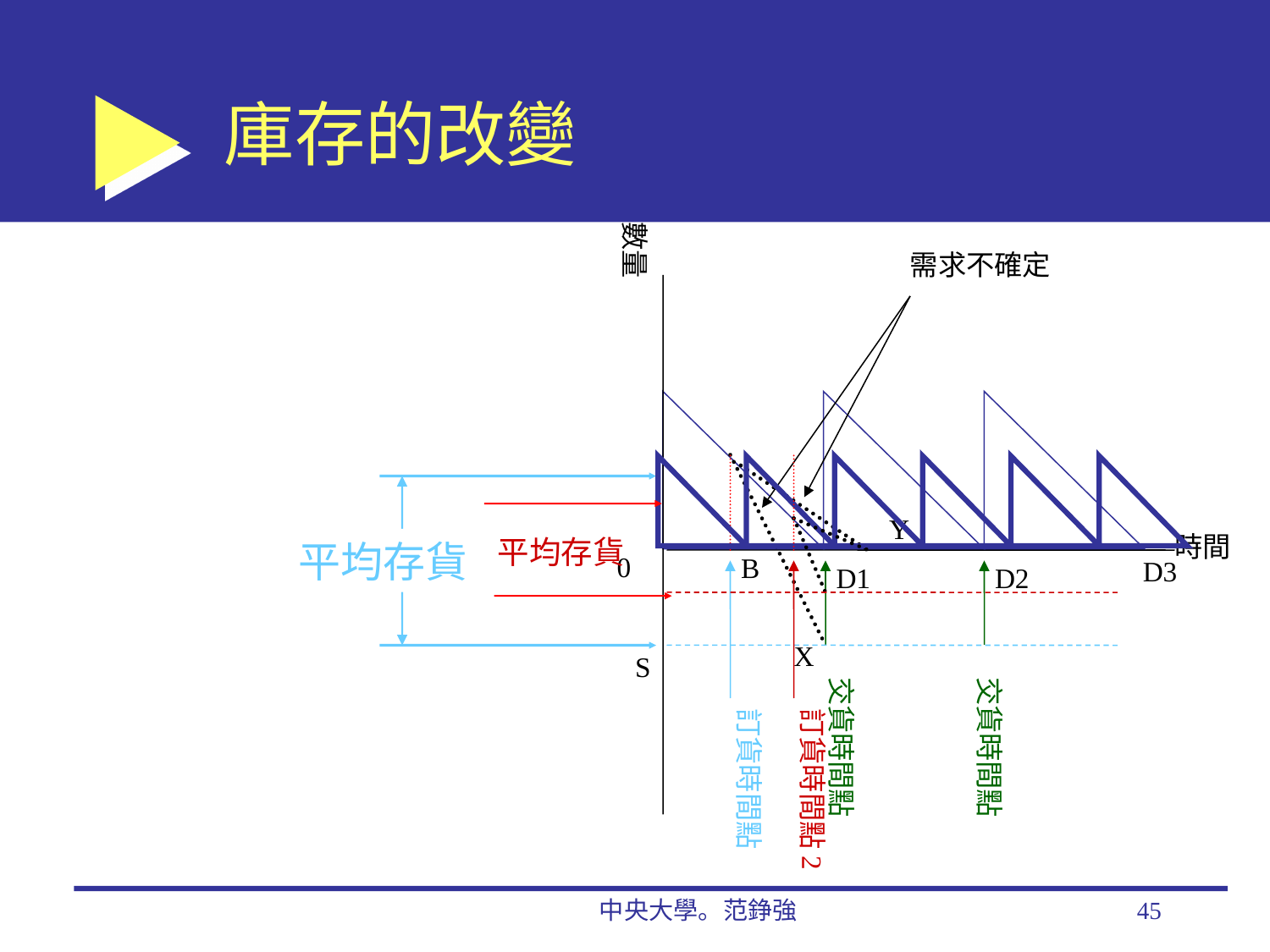

# 庫存的改變
數量
需求不確定

訂貨時間點2

平均存貨

Y
平均存貨
時間
0

B
D3

D1

D2
X

S
交貨時間點
交貨時間點
訂貨時間點
中央大學。范錚強
45